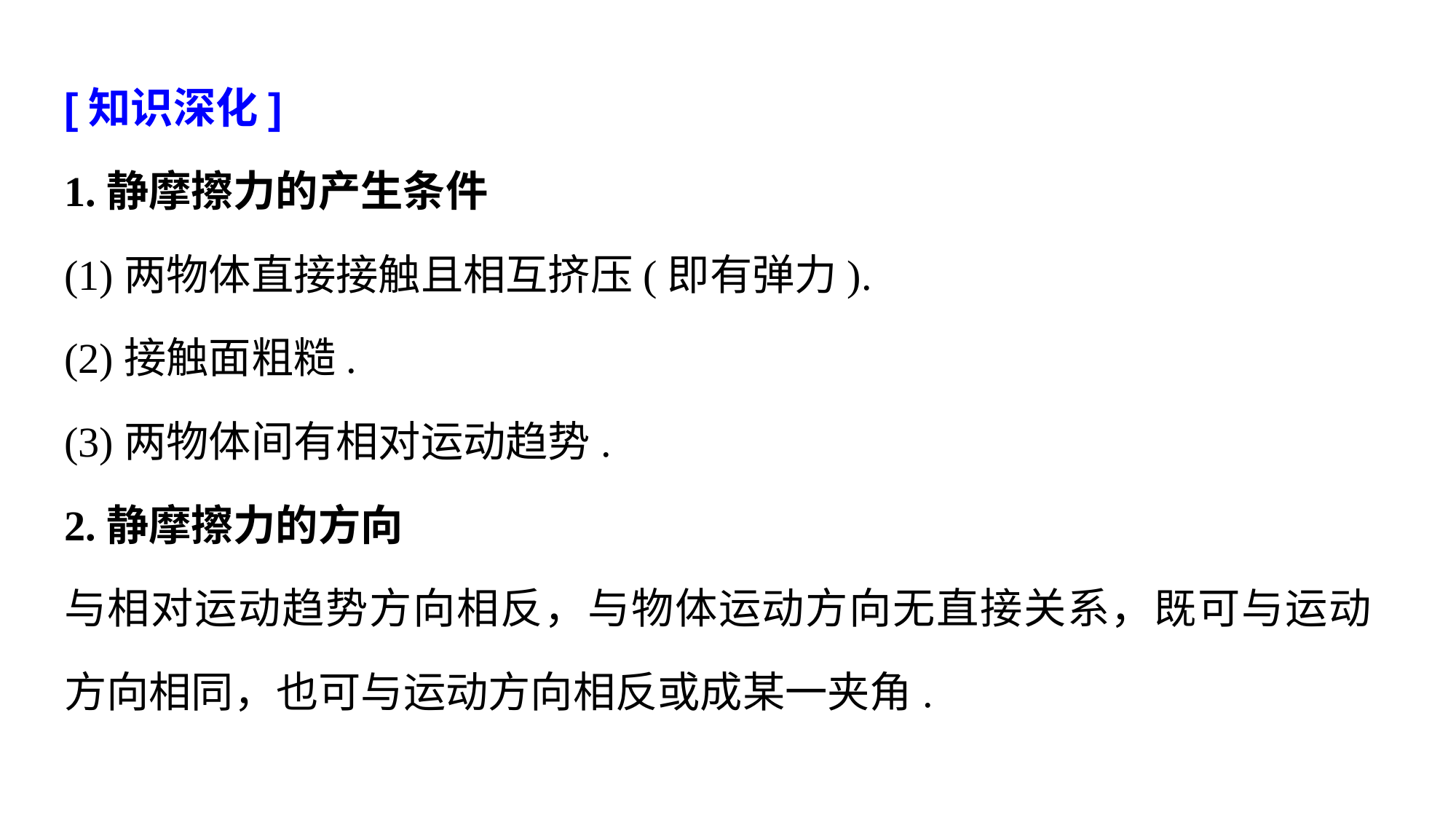

[知识深化]
1.静摩擦力的产生条件
(1)两物体直接接触且相互挤压(即有弹力).
(2)接触面粗糙.
(3)两物体间有相对运动趋势.
2.静摩擦力的方向
与相对运动趋势方向相反，与物体运动方向无直接关系，既可与运动方向相同，也可与运动方向相反或成某一夹角.